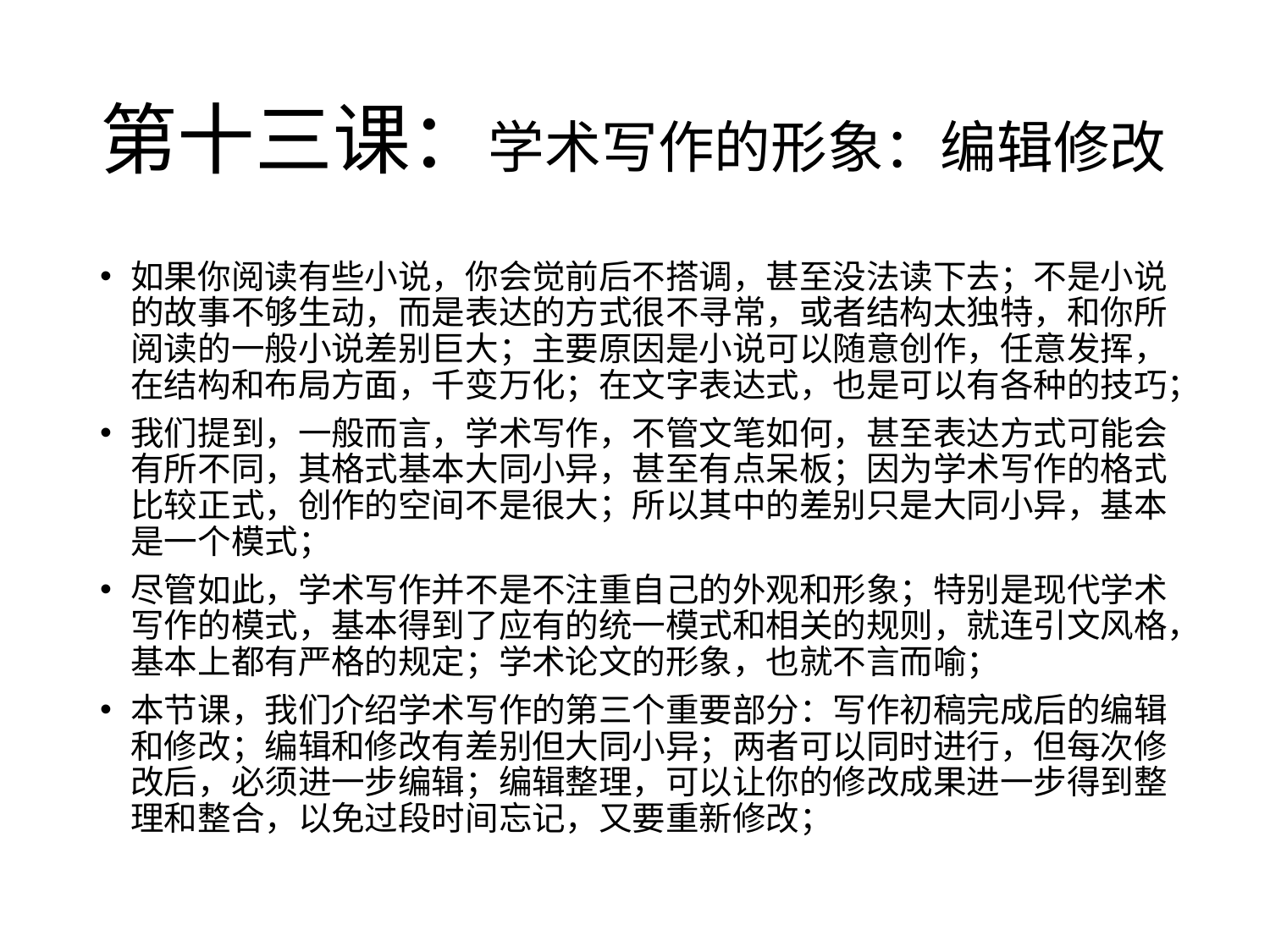

# 第十三课：学术写作的形象：编辑修改
如果你阅读有些小说，你会觉前后不搭调，甚至没法读下去；不是小说的故事不够生动，而是表达的方式很不寻常，或者结构太独特，和你所阅读的一般小说差别巨大；主要原因是小说可以随意创作，任意发挥，在结构和布局方面，千变万化；在文字表达式，也是可以有各种的技巧；
我们提到，一般而言，学术写作，不管文笔如何，甚至表达方式可能会有所不同，其格式基本大同小异，甚至有点呆板；因为学术写作的格式比较正式，创作的空间不是很大；所以其中的差别只是大同小异，基本是一个模式；
尽管如此，学术写作并不是不注重自己的外观和形象；特别是现代学术写作的模式，基本得到了应有的统一模式和相关的规则，就连引文风格，基本上都有严格的规定；学术论文的形象，也就不言而喻；
本节课，我们介绍学术写作的第三个重要部分：写作初稿完成后的编辑和修改；编辑和修改有差别但大同小异；两者可以同时进行，但每次修改后，必须进一步编辑；编辑整理，可以让你的修改成果进一步得到整理和整合，以免过段时间忘记，又要重新修改；